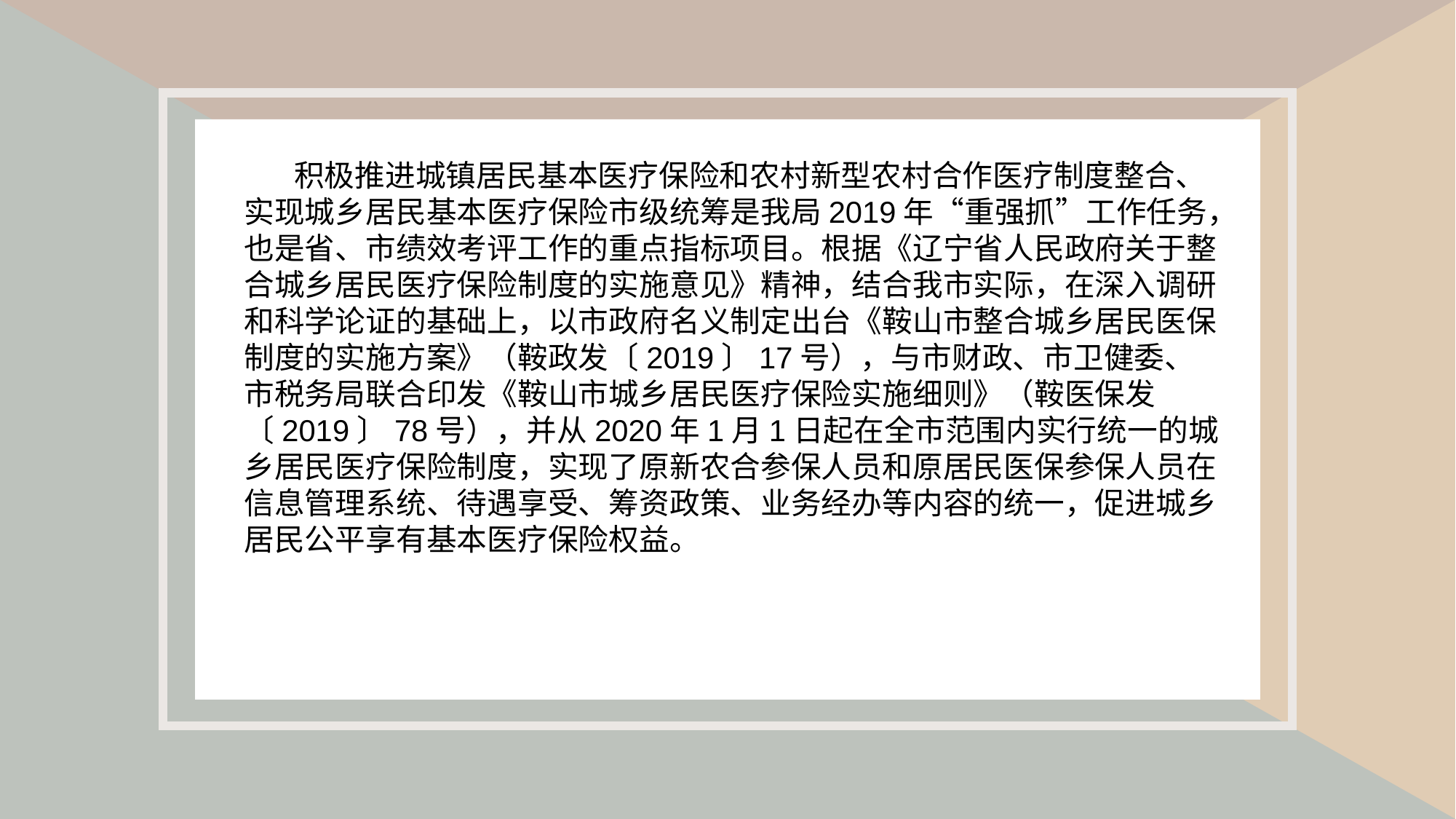

积极推进城镇居民基本医疗保险和农村新型农村合作医疗制度整合、实现城乡居民基本医疗保险市级统筹是我局2019年“重强抓”工作任务，也是省、市绩效考评工作的重点指标项目。根据《辽宁省人民政府关于整合城乡居民医疗保险制度的实施意见》精神，结合我市实际，在深入调研和科学论证的基础上，以市政府名义制定出台《鞍山市整合城乡居民医保制度的实施方案》（鞍政发〔2019〕17号），与市财政、市卫健委、市税务局联合印发《鞍山市城乡居民医疗保险实施细则》（鞍医保发〔2019〕78号），并从2020年1月1日起在全市范围内实行统一的城乡居民医疗保险制度，实现了原新农合参保人员和原居民医保参保人员在信息管理系统、待遇享受、筹资政策、业务经办等内容的统一，促进城乡居民公平享有基本医疗保险权益。